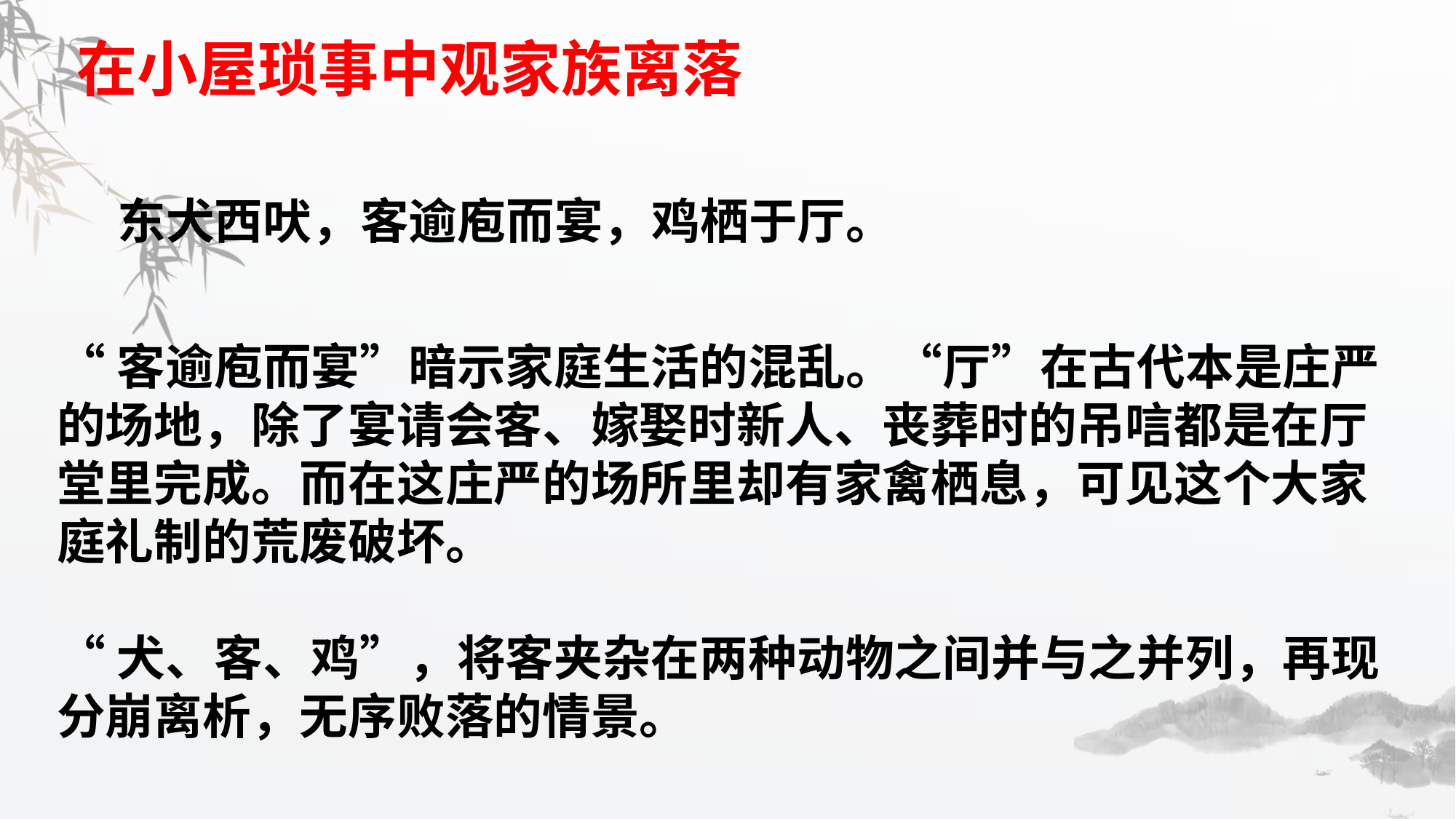

在小屋琐事中观家族离落
东犬西吠，客逾庖而宴，鸡栖于厅。
“客逾庖而宴”暗示家庭生活的混乱。“厅”在古代本是庄严的场地，除了宴请会客、嫁娶时新人、丧葬时的吊唁都是在厅堂里完成。而在这庄严的场所里却有家禽栖息，可见这个大家庭礼制的荒废破坏。

“犬、客、鸡”，将客夹杂在两种动物之间并与之并列，再现分崩离析，无序败落的情景。